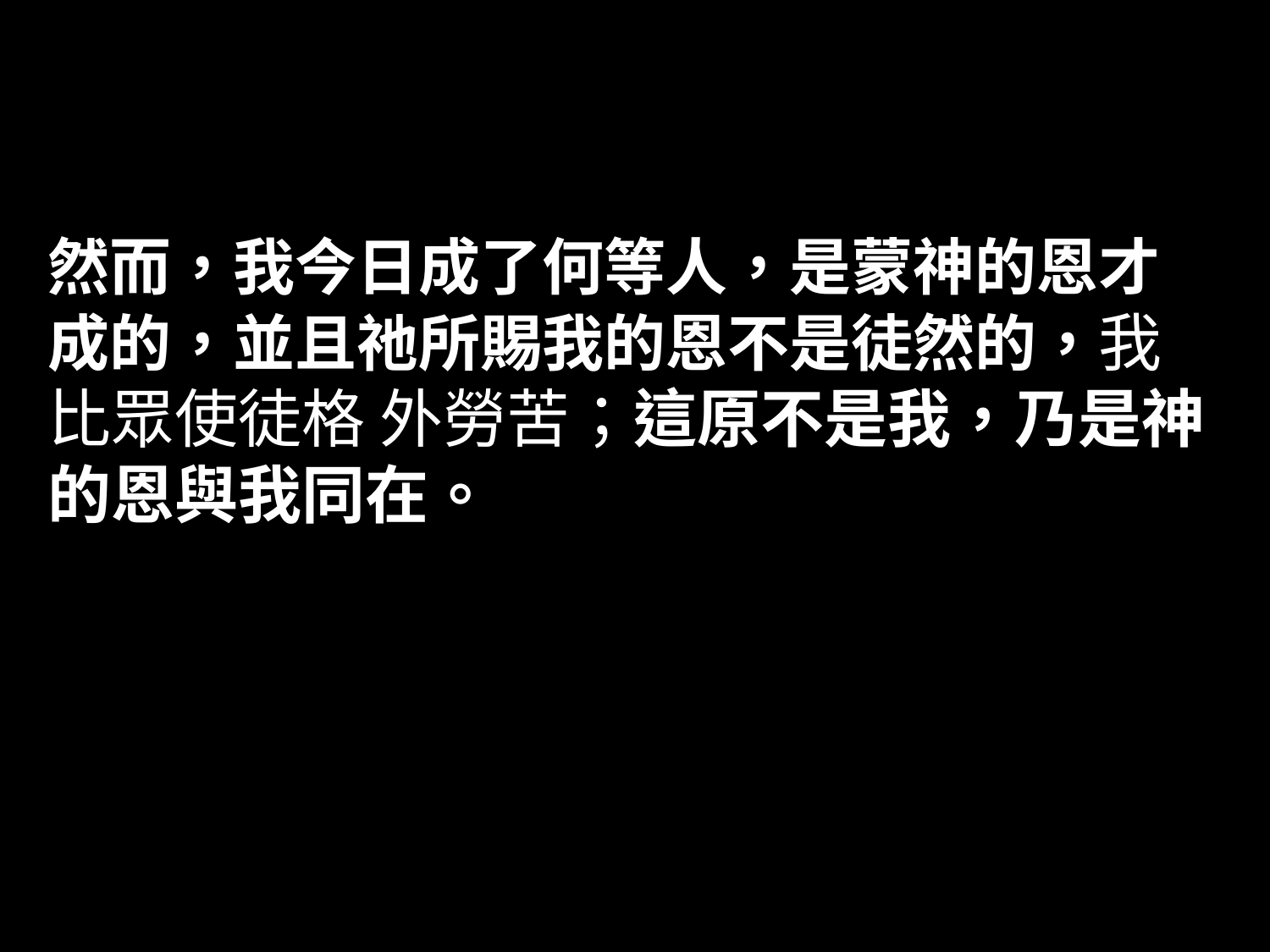

然而，我今日成了何等人，是蒙神的恩才成的，並且祂所賜我的恩不是徒然的，我比眾使徒格 外勞苦；這原不是我，乃是神的恩與我同在。